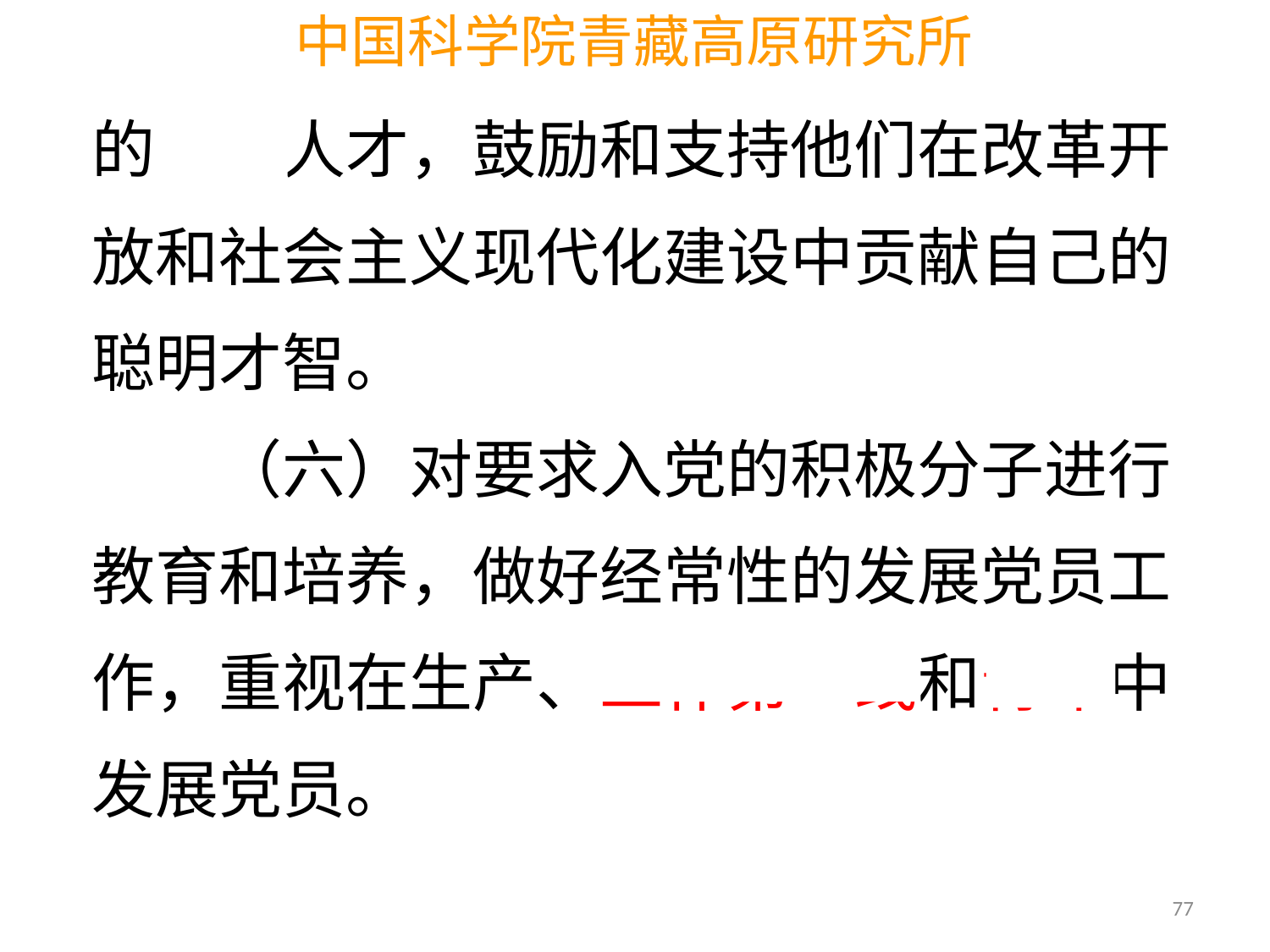

# 的优秀人才，鼓励和支持他们在改革开放和社会主义现代化建设中贡献自己的聪明才智。 　　（六）对要求入党的积极分子进行教育和培养，做好经常性的发展党员工作，重视在生产、工作第一线和青年中发展党员。

77